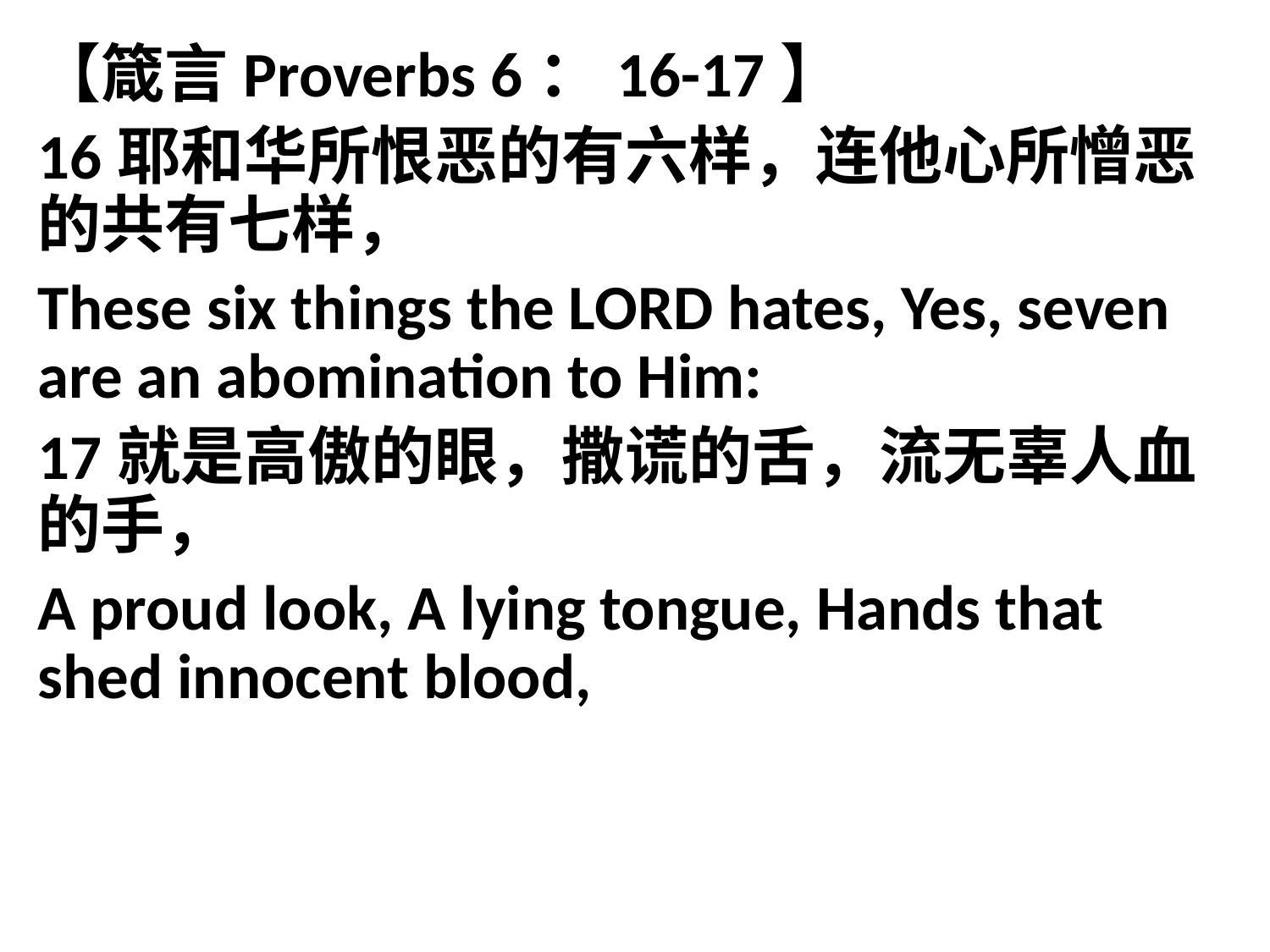

【箴言Proverbs 6：16-17】
16耶和华所恨恶的有六样，连他心所憎恶的共有七样，
These six things the LORD hates, Yes, seven are an abomination to Him:
17就是高傲的眼，撒谎的舌，流无辜人血的手，
A proud look, A lying tongue, Hands that shed innocent blood,